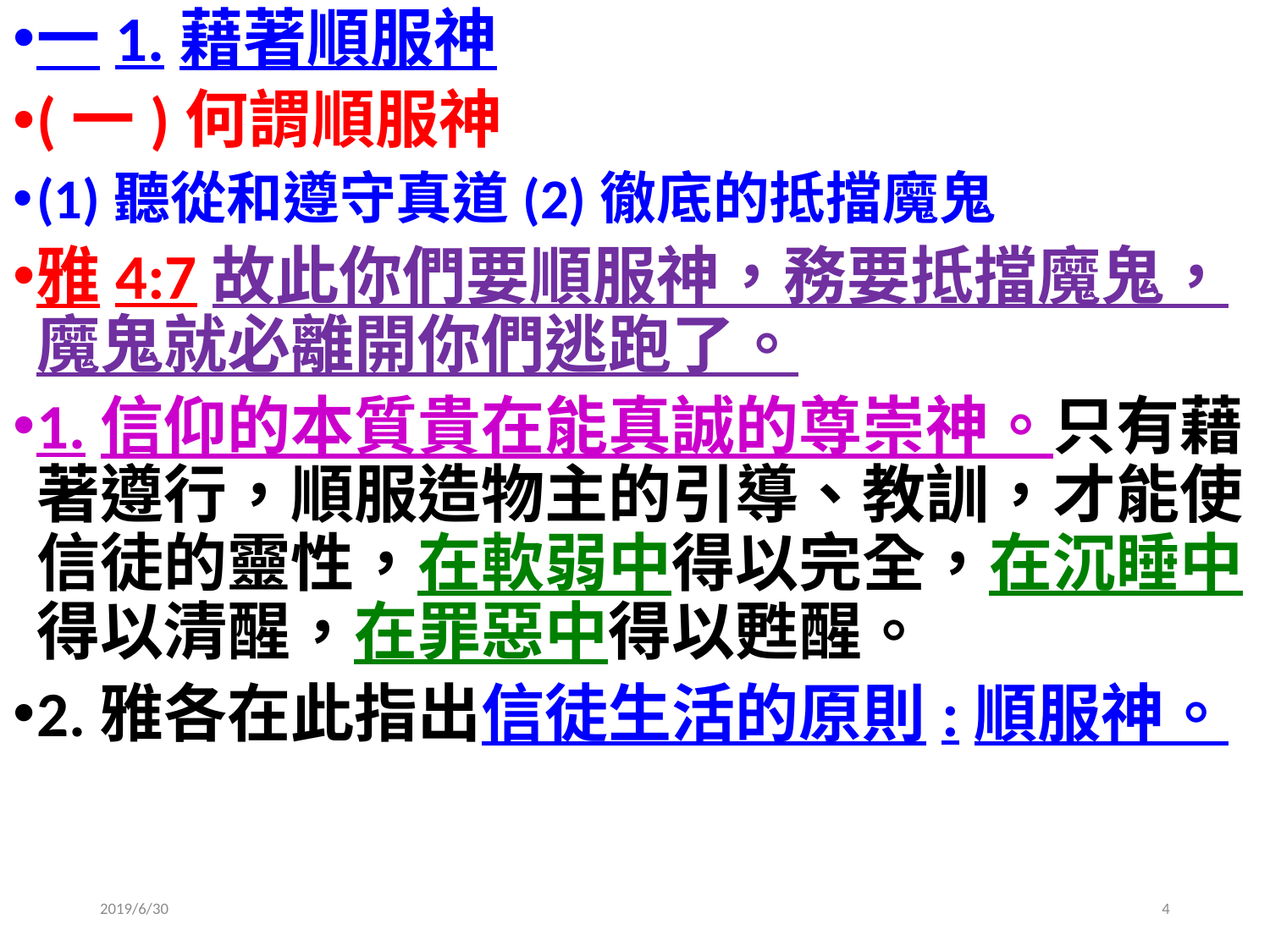

一1.藉著順服神
(一)何謂順服神
(1)聽從和遵守真道(2)徹底的抵擋魔鬼
雅4:7故此你們要順服神，務要抵擋魔鬼，魔鬼就必離開你們逃跑了。
1.信仰的本質貴在能真誠的尊崇神。只有藉著遵行，順服造物主的引導、教訓，才能使信徒的靈性，在軟弱中得以完全，在沉睡中得以清醒，在罪惡中得以甦醒。
2.雅各在此指出信徒生活的原則:順服神。

2019/6/30
4